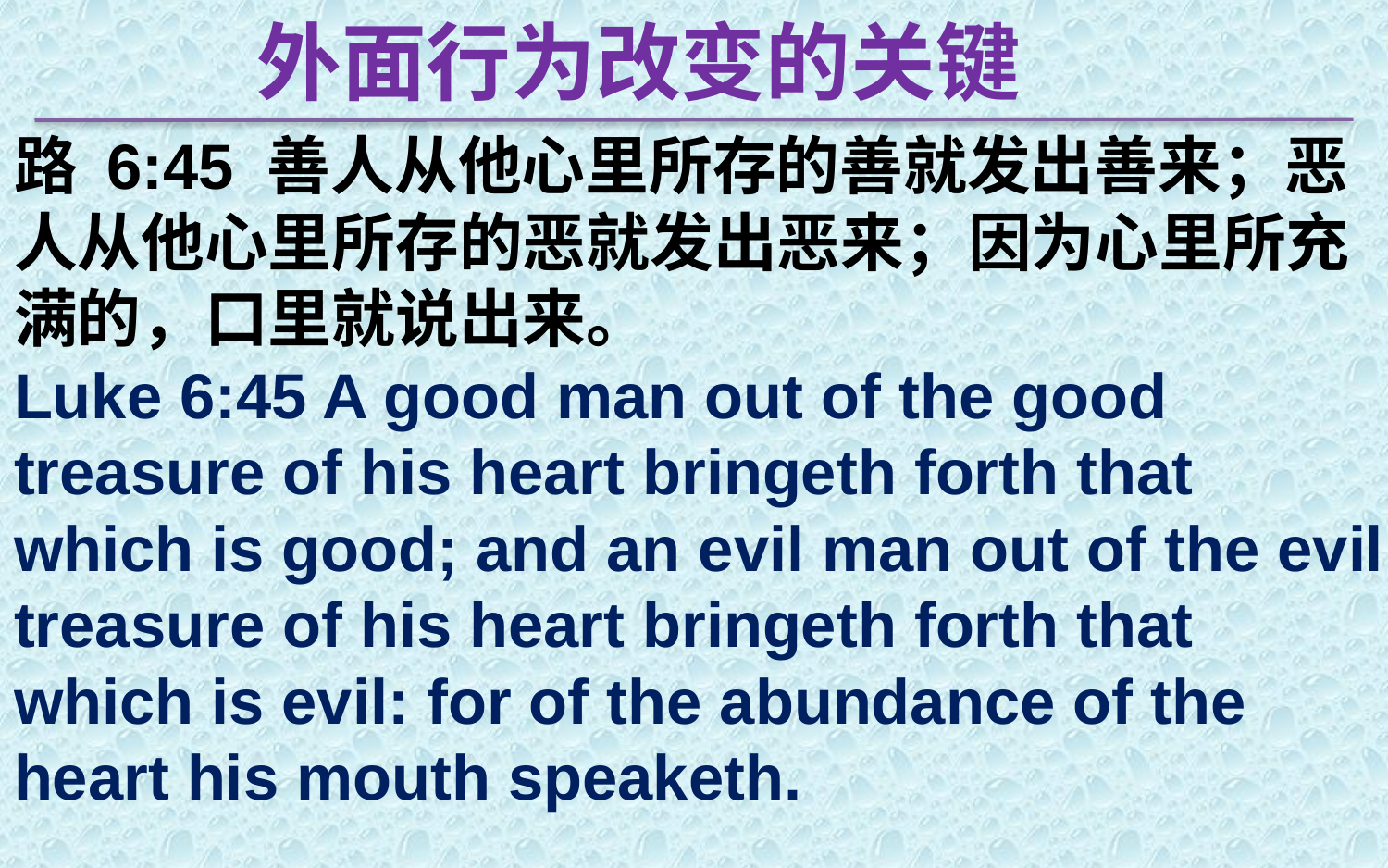

外面行为改变的关键
路 6:45 善人从他心里所存的善就发出善来；恶人从他心里所存的恶就发出恶来；因为心里所充满的，口里就说出来。
Luke 6:45 A good man out of the good treasure of his heart bringeth forth that which is good; and an evil man out of the evil treasure of his heart bringeth forth that which is evil: for of the abundance of the heart his mouth speaketh.